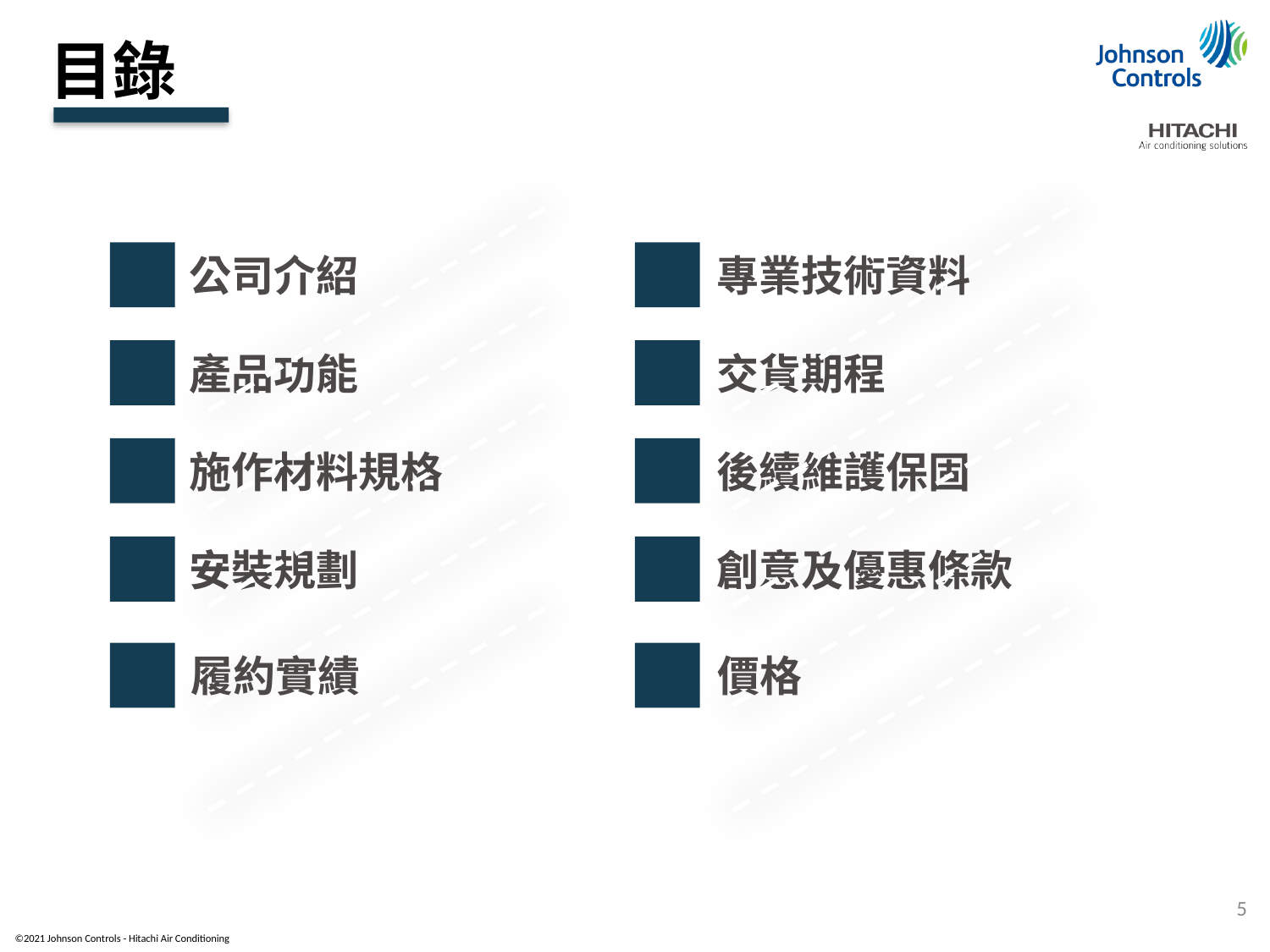

目錄

01
公司介紹
02
產品功能
03
施作材料規格
04
安裝規劃
05
履約實績
06
專業技術資料
07
交貨期程
08
後續維護保固
09
創意及優惠條款
10
價格
5